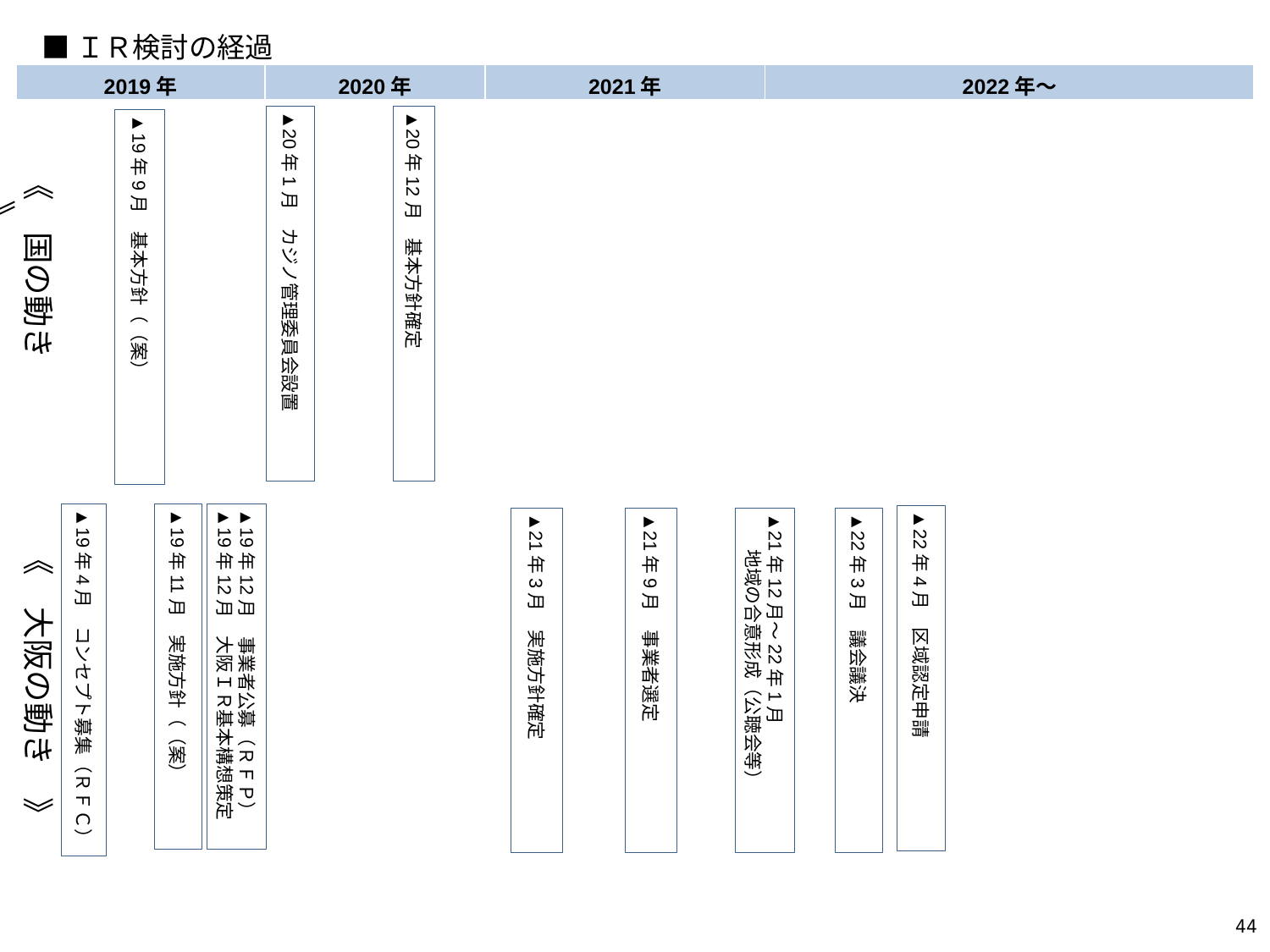

■ＩＲ検討の経過
| 2019年 | 2020年 | 2021年 | 2022年～ |
| --- | --- | --- | --- |
▲20年1月　カジノ管理委員会設置
▲20年12月　基本方針確定
▲19年9月　基本方針（（案）
《　国の動き　》
▲19年4月　コンセプト募集（ＲＦＣ）
▲19年11月　実施方針（（案）
▲19年12月　事業者公募（ＲＦＰ）
▲19年12月　大阪ＩＲ基本構想策定
▲22年4月　区域認定申請
▲21年3月　実施方針確定
▲21年9月　事業者選定
▲21年12月～22年1月　
　　地域の合意形成（公聴会等）
▲22年3月　議会議決
《　大阪の動き　》
44